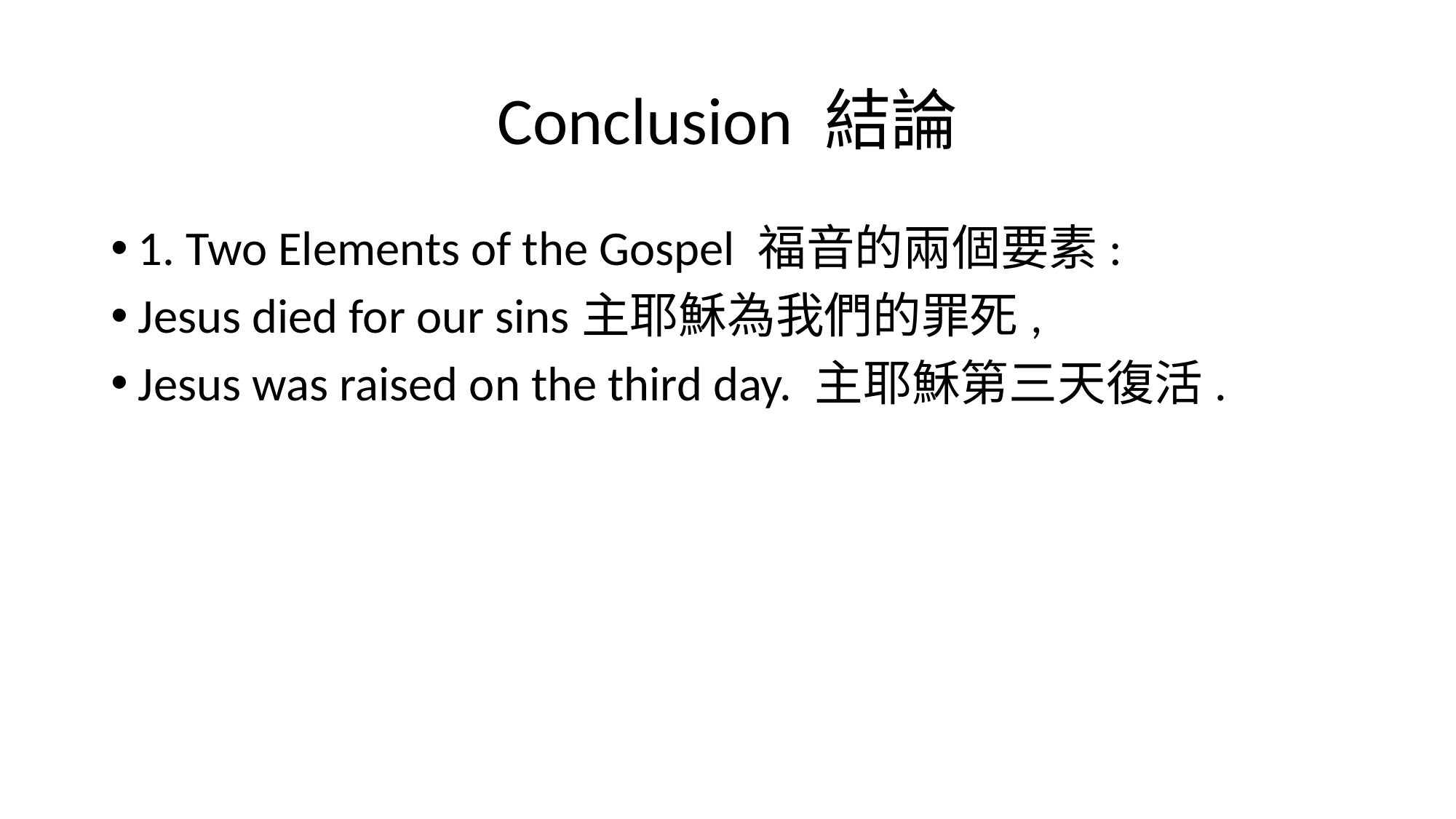

# Conclusion 結論
1. Two Elements of the Gospel 福音的兩個要素:
Jesus died for our sins主耶穌為我們的罪死,
Jesus was raised on the third day. 主耶穌第三天復活.